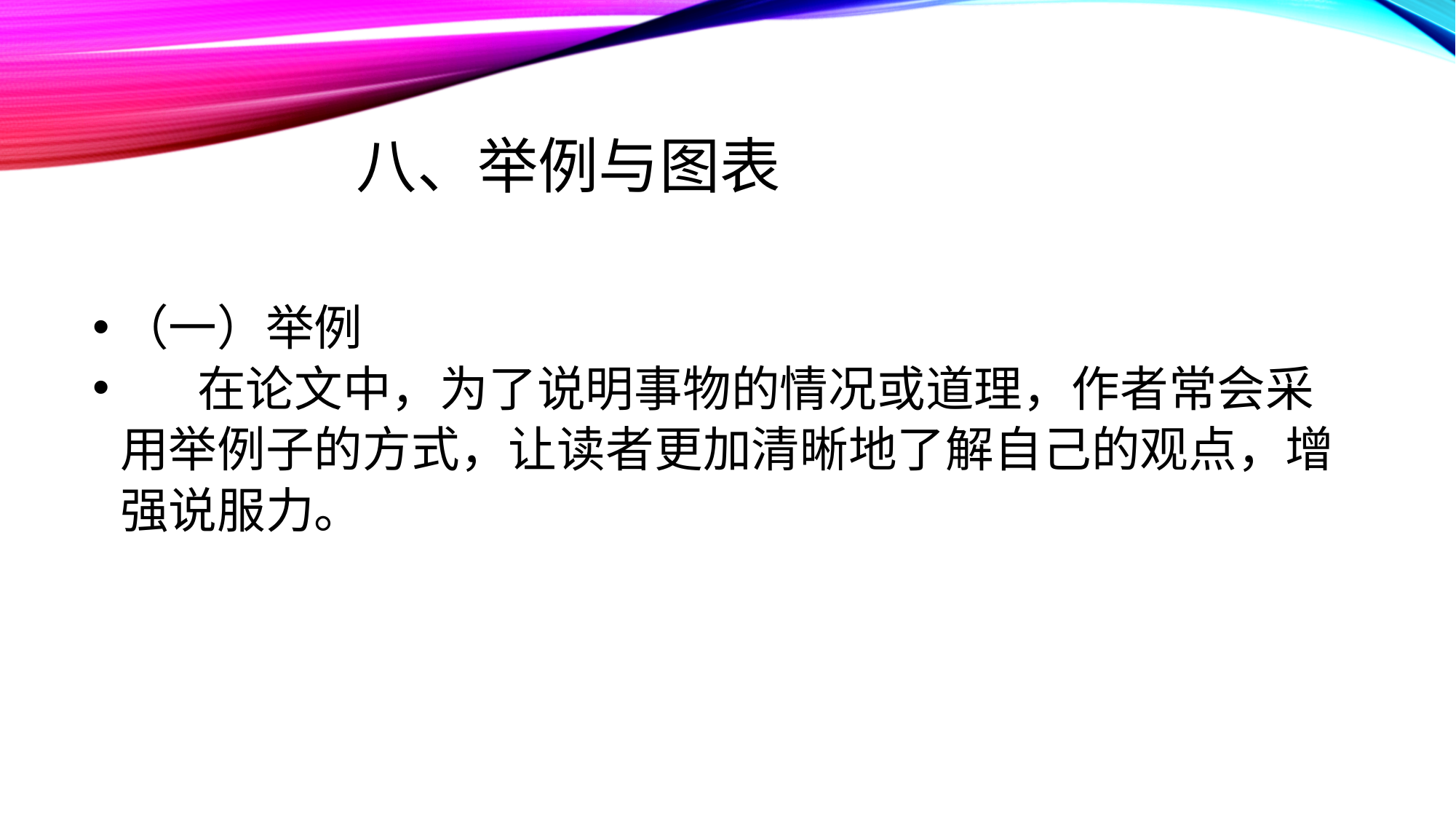

# 八、举例与图表
（一）举例
      在论文中，为了说明事物的情况或道理，作者常会采用举例子的方式，让读者更加清晰地了解自己的观点，增强说服力。